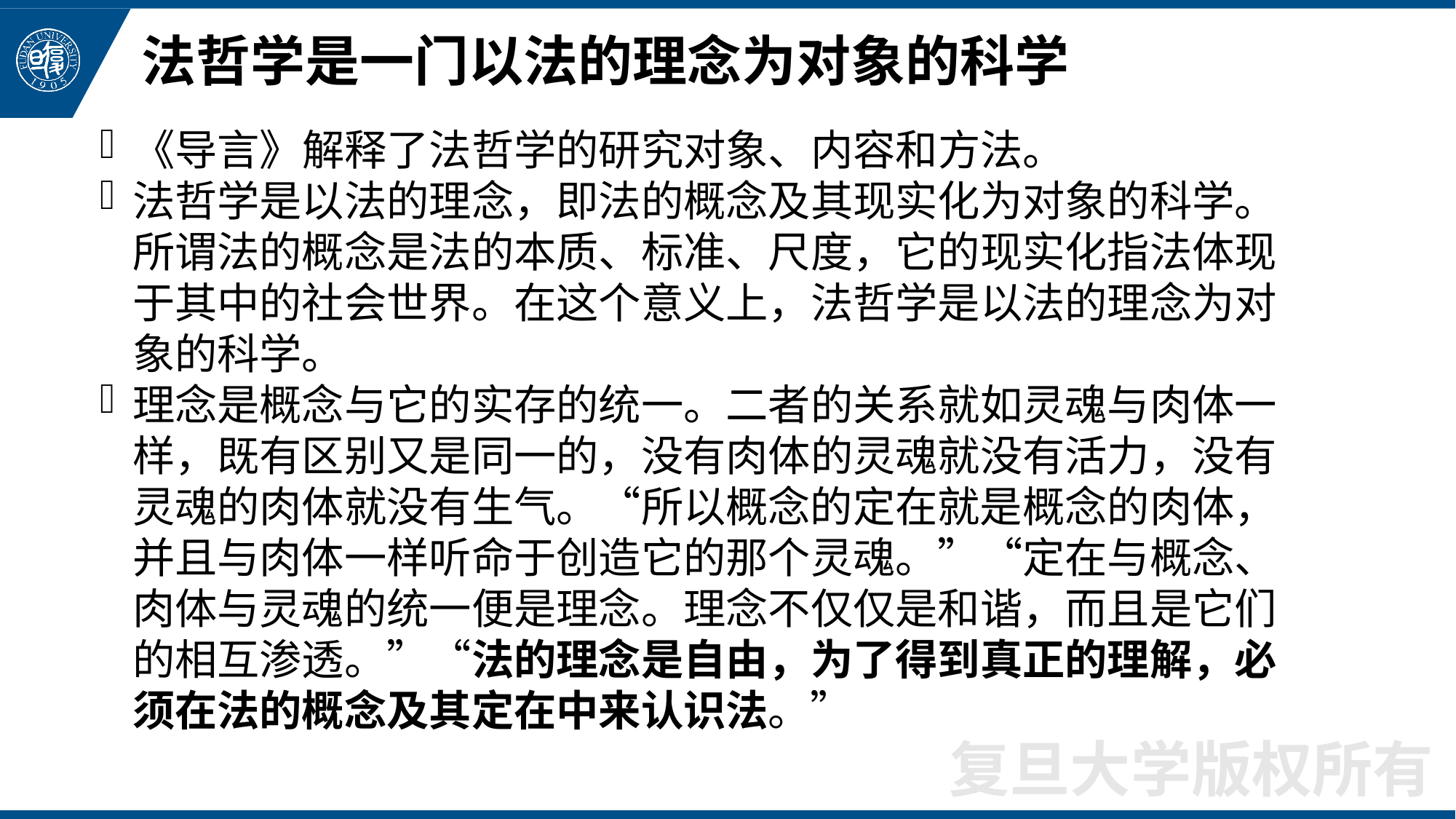

# 法哲学是一门以法的理念为对象的科学
《导言》解释了法哲学的研究对象、内容和方法。
法哲学是以法的理念，即法的概念及其现实化为对象的科学。所谓法的概念是法的本质、标准、尺度，它的现实化指法体现于其中的社会世界。在这个意义上，法哲学是以法的理念为对象的科学。
理念是概念与它的实存的统一。二者的关系就如灵魂与肉体一样，既有区别又是同一的，没有肉体的灵魂就没有活力，没有灵魂的肉体就没有生气。“所以概念的定在就是概念的肉体，并且与肉体一样听命于创造它的那个灵魂。”“定在与概念、肉体与灵魂的统一便是理念。理念不仅仅是和谐，而且是它们的相互渗透。”“法的理念是自由，为了得到真正的理解，必须在法的概念及其定在中来认识法。”